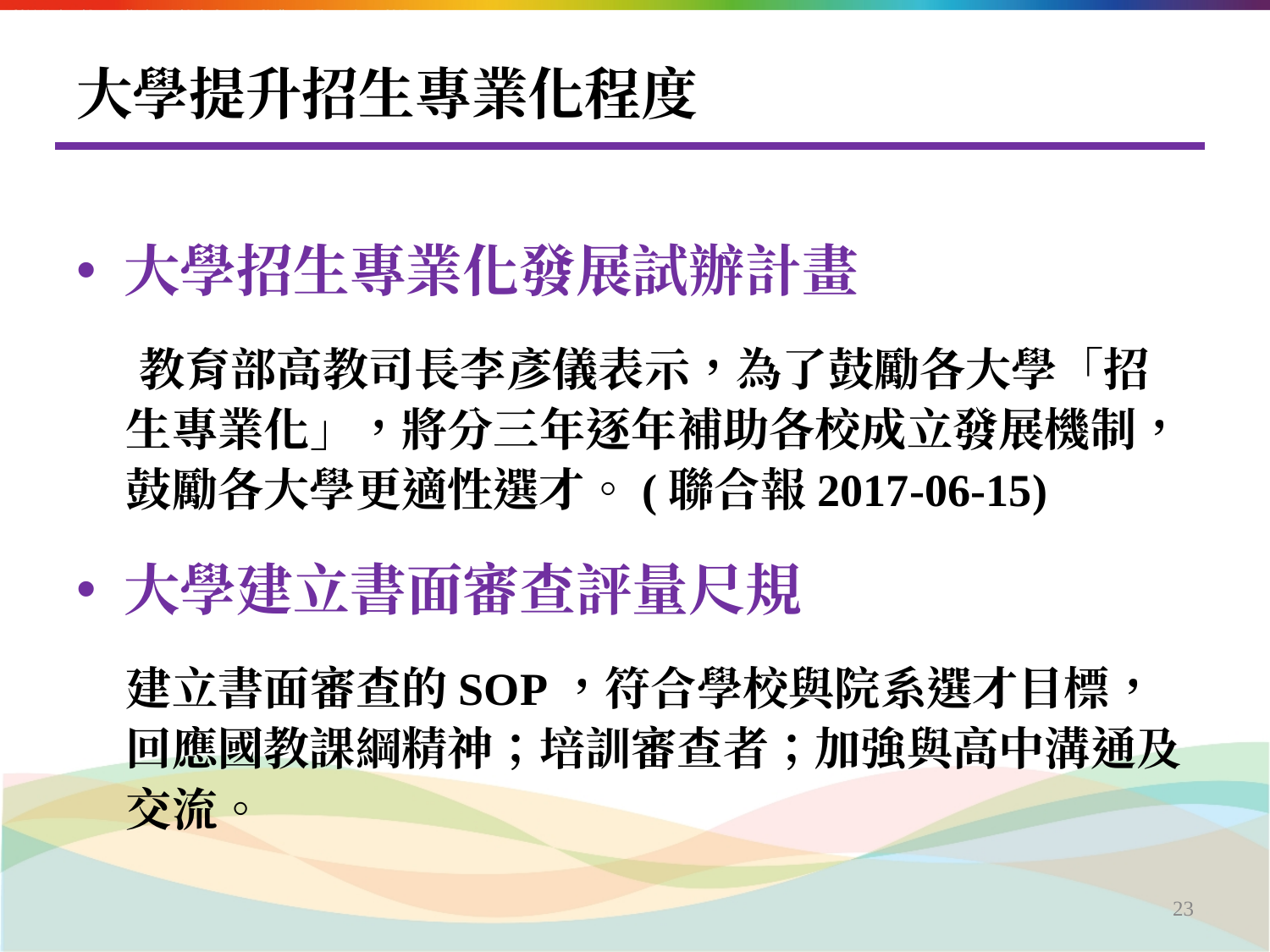

# 大學提升招生專業化程度
大學招生專業化發展試辦計畫
     教育部高教司長李彥儀表示，為了鼓勵各大學「招生專業化」，將分三年逐年補助各校成立發展機制，鼓勵各大學更適性選才。(聯合報2017-06-15)
大學建立書面審查評量尺規
建立書面審查的SOP，符合學校與院系選才目標，回應國教課綱精神；培訓審查者；加強與高中溝通及交流。

23